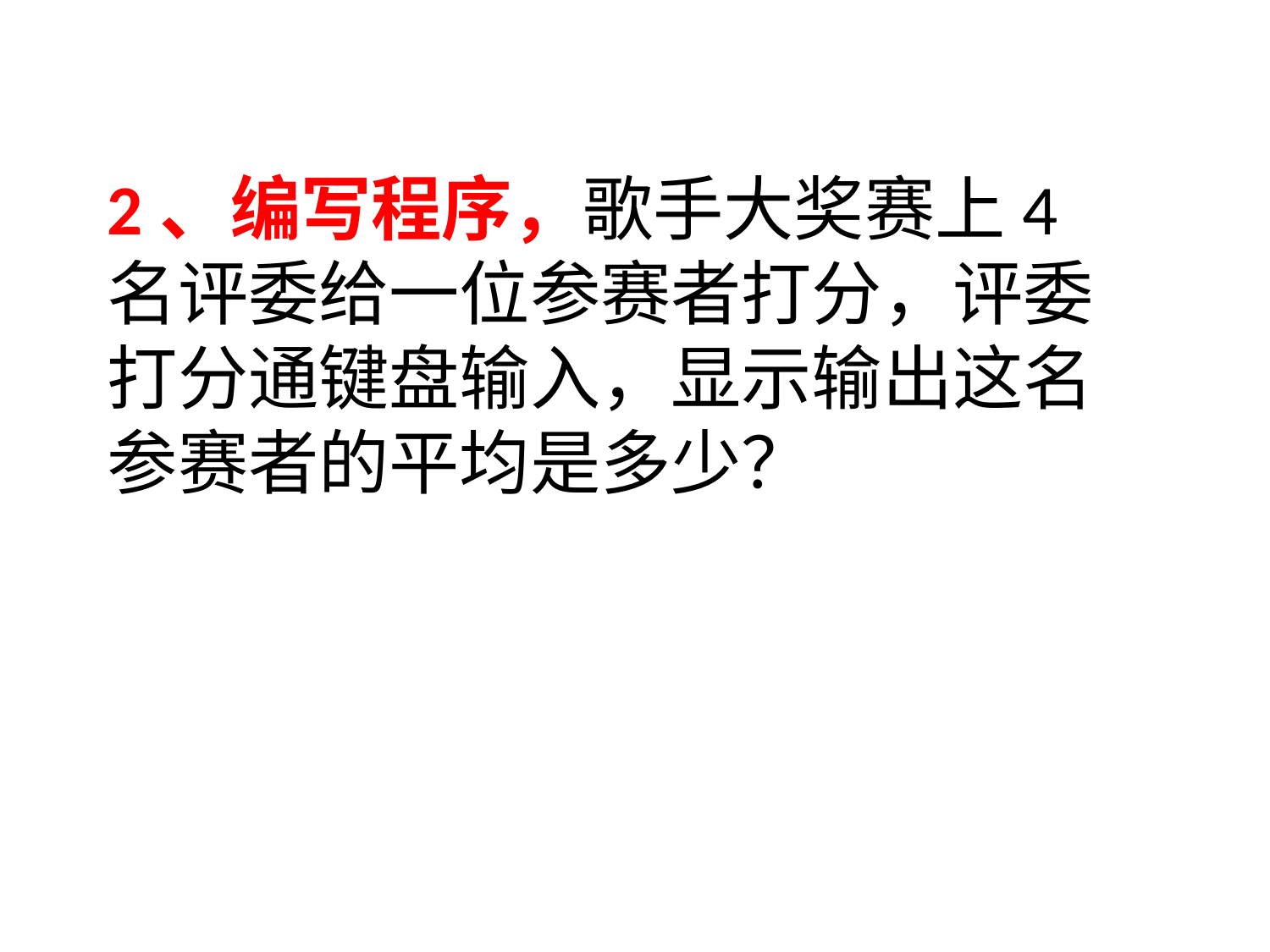

2、编写程序，歌手大奖赛上4名评委给一位参赛者打分，评委打分通键盘输入，显示输出这名参赛者的平均是多少？